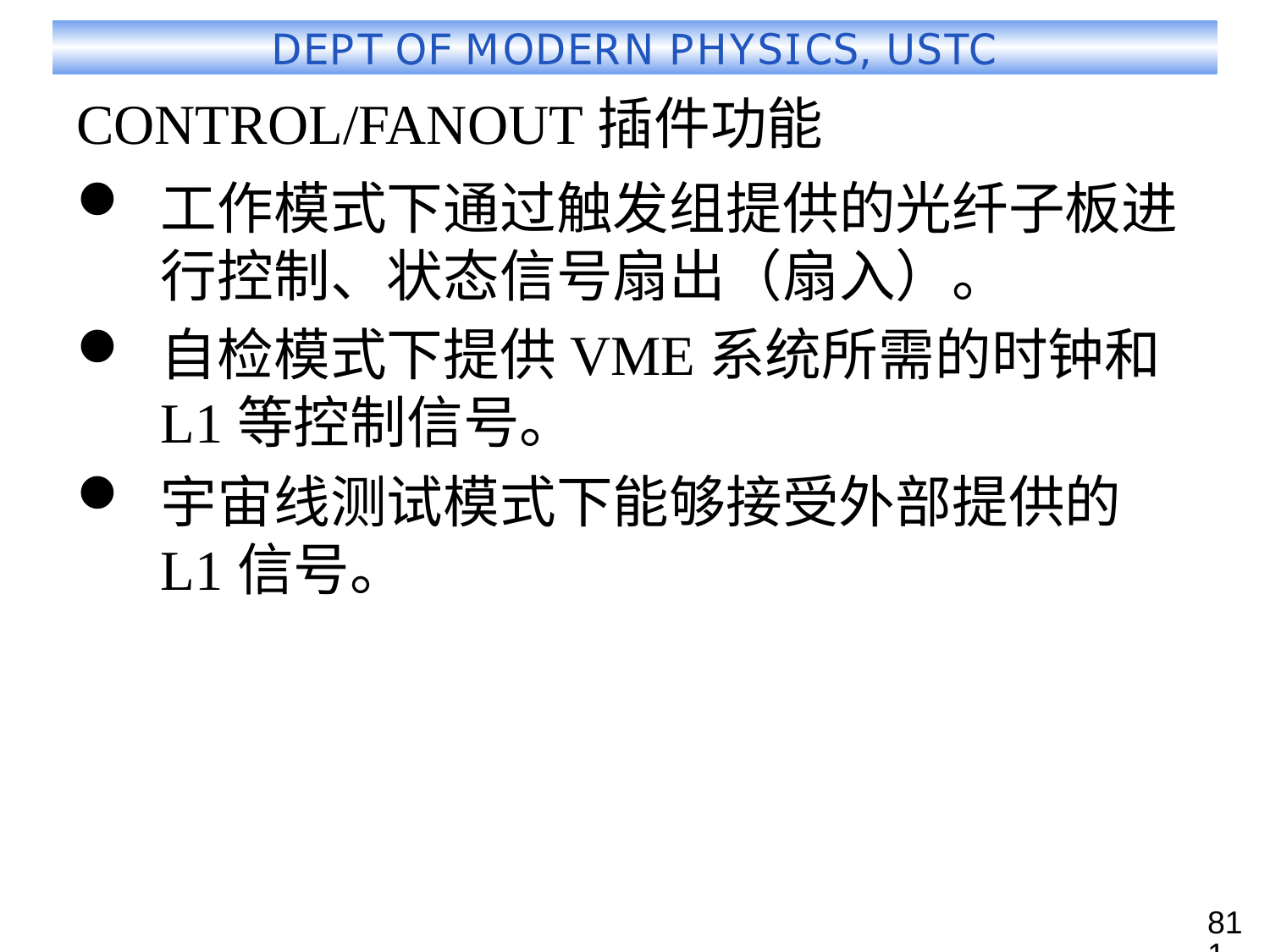

# CONTROL/FANOUT插件功能
工作模式下通过触发组提供的光纤子板进行控制、状态信号扇出（扇入）。
自检模式下提供VME系统所需的时钟和L1等控制信号。
宇宙线测试模式下能够接受外部提供的L1信号。

811